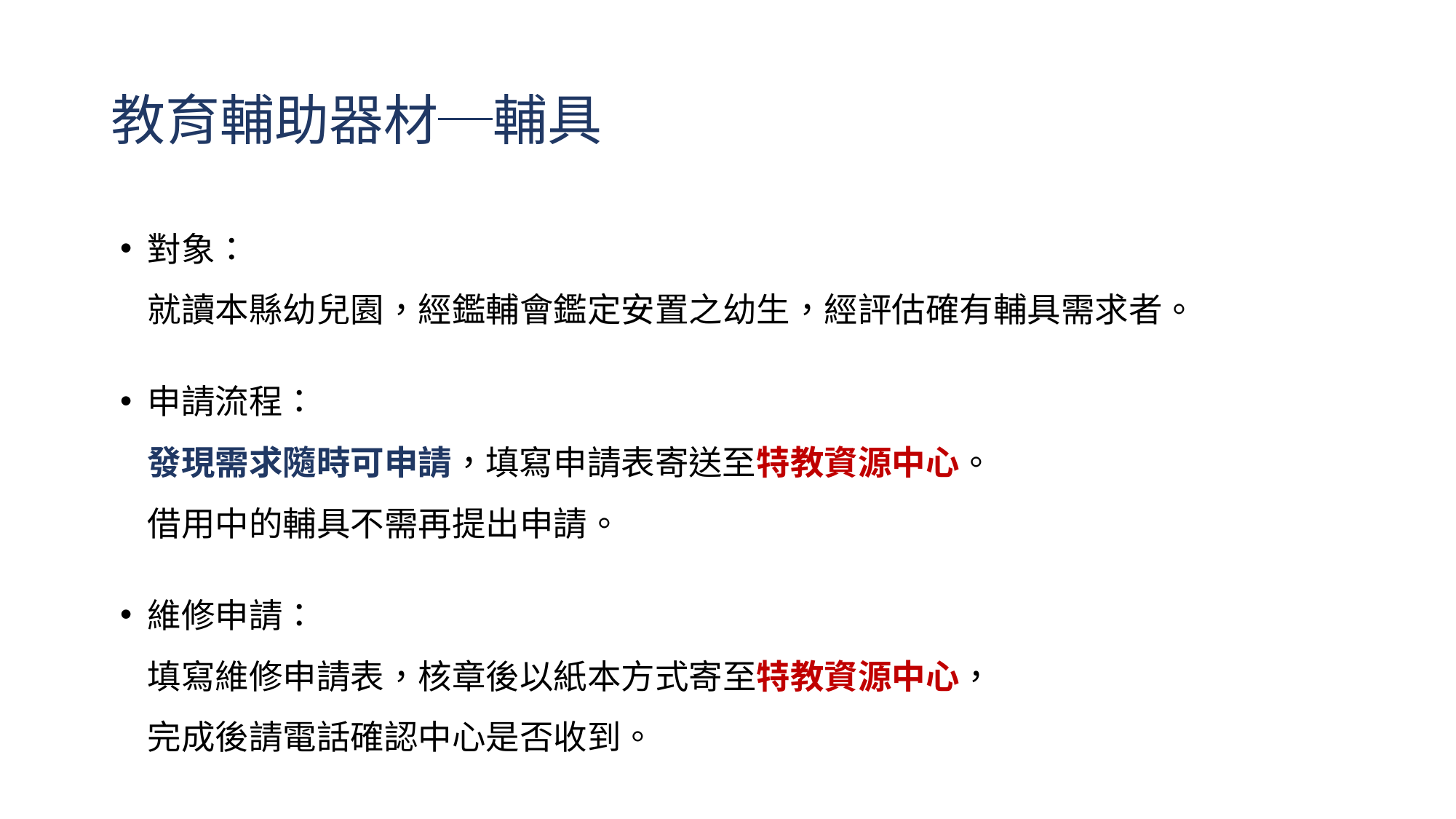

# 教育輔助器材─輔具
對象：
就讀本縣幼兒園，經鑑輔會鑑定安置之幼生，經評估確有輔具需求者。
申請流程：
發現需求隨時可申請，填寫申請表寄送至特教資源中心。
借用中的輔具不需再提出申請。
維修申請：
填寫維修申請表，核章後以紙本方式寄至特教資源中心，
完成後請電話確認中心是否收到。